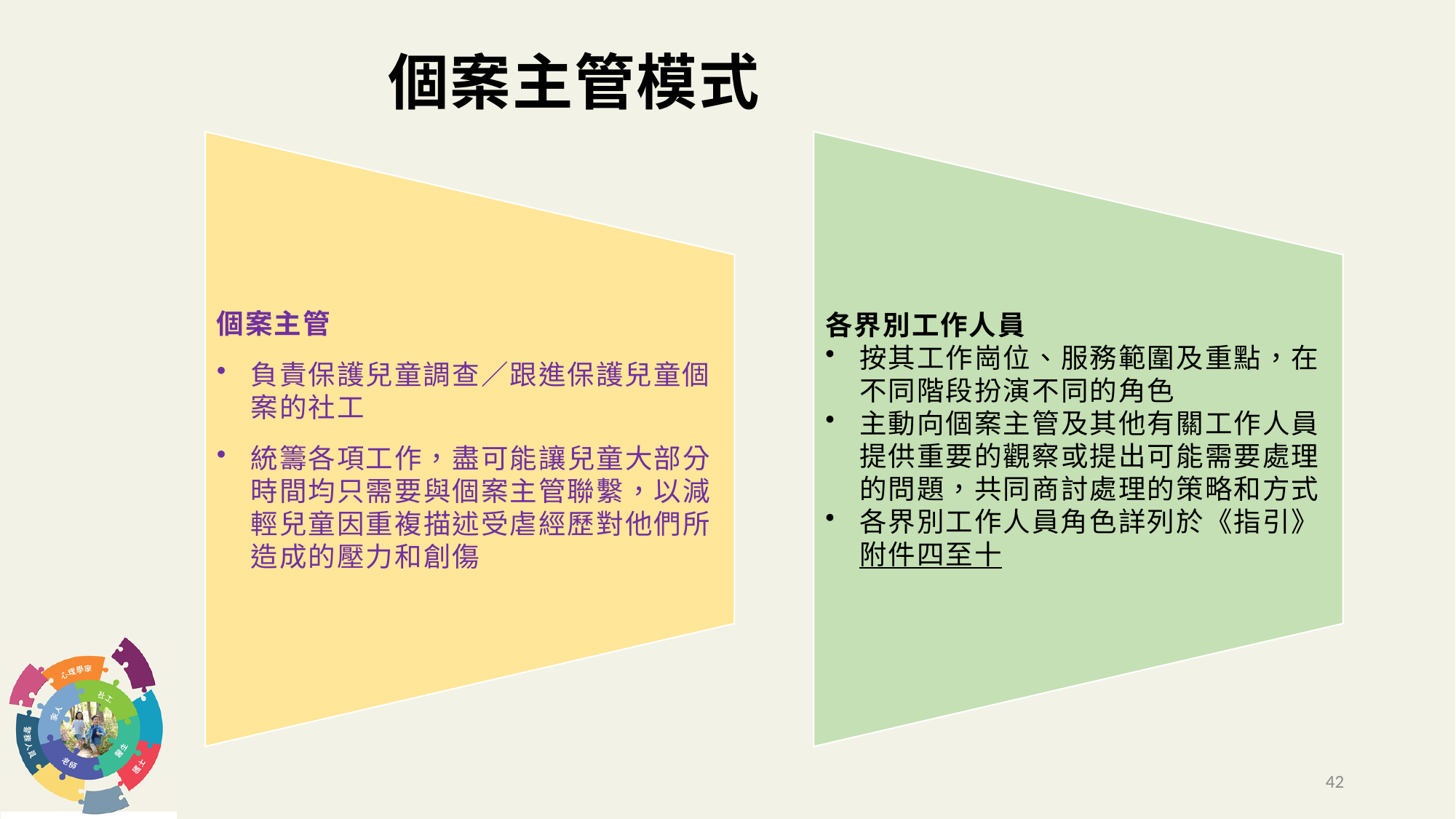

# 個案主管模式
個案主管
統籌各項工作，盡可能讓兒童大部分時間均只需要與個案主管聯繫，以減輕兒童因重複描述受虐經歷對他們所造成的壓力和創傷
各界別工作人員
按其工作崗位、服務範圍及重點，在不同階段扮演不同的角色
主動向個案主管及其他有關工作人員提供重要的觀察或提出可能需要處理的問題，共同商討處理的策略和方式
負責保護兒童調查／跟進保護兒童個案的社工
各界別工作人員角色詳列於《指引》附件四至十

42